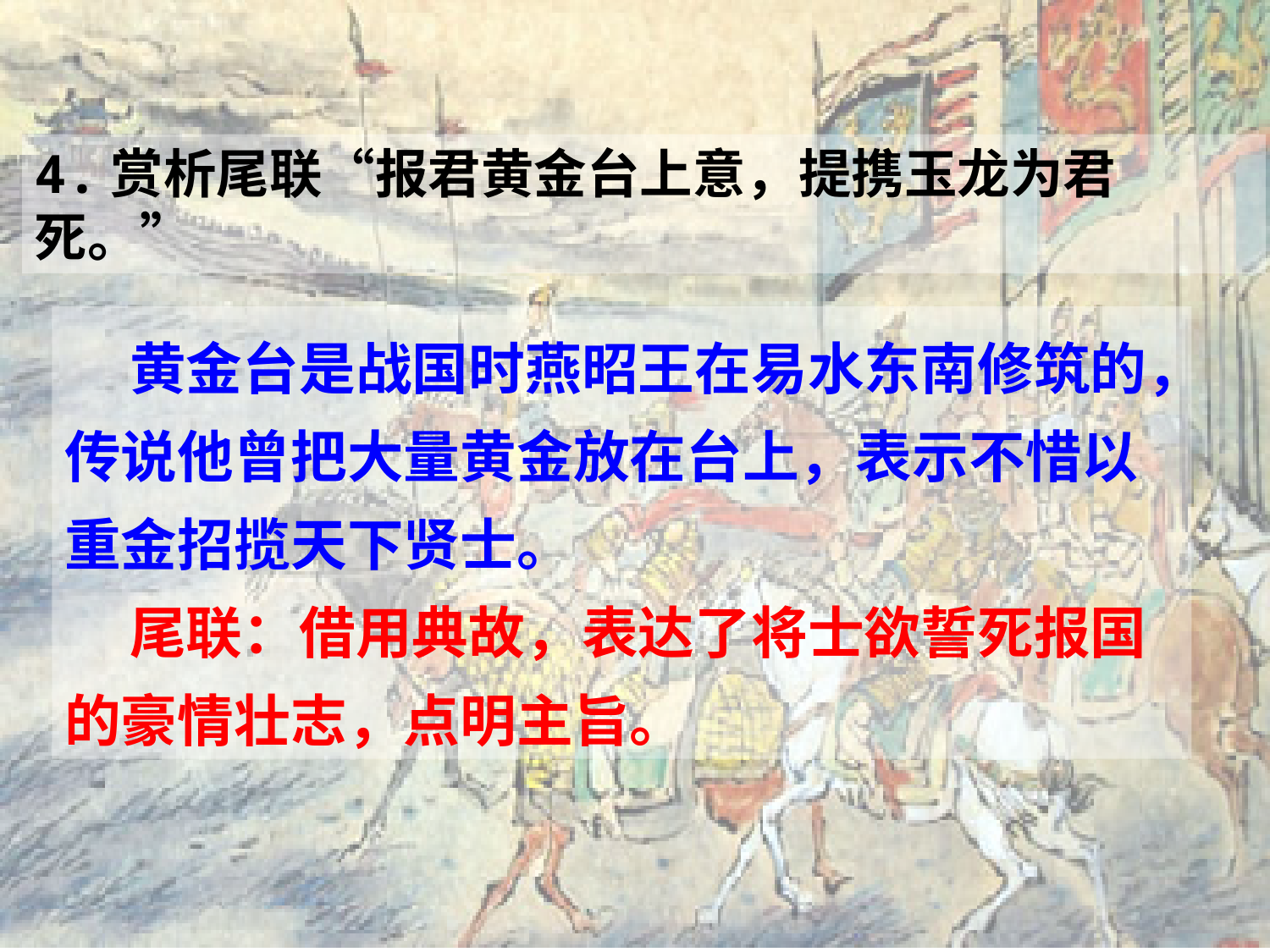

4.赏析尾联“报君黄金台上意，提携玉龙为君死。”
    黄金台是战国时燕昭王在易水东南修筑的，传说他曾把大量黄金放在台上，表示不惜以重金招揽天下贤士。
    尾联：借用典故，表达了将士欲誓死报国的豪情壮志，点明主旨。